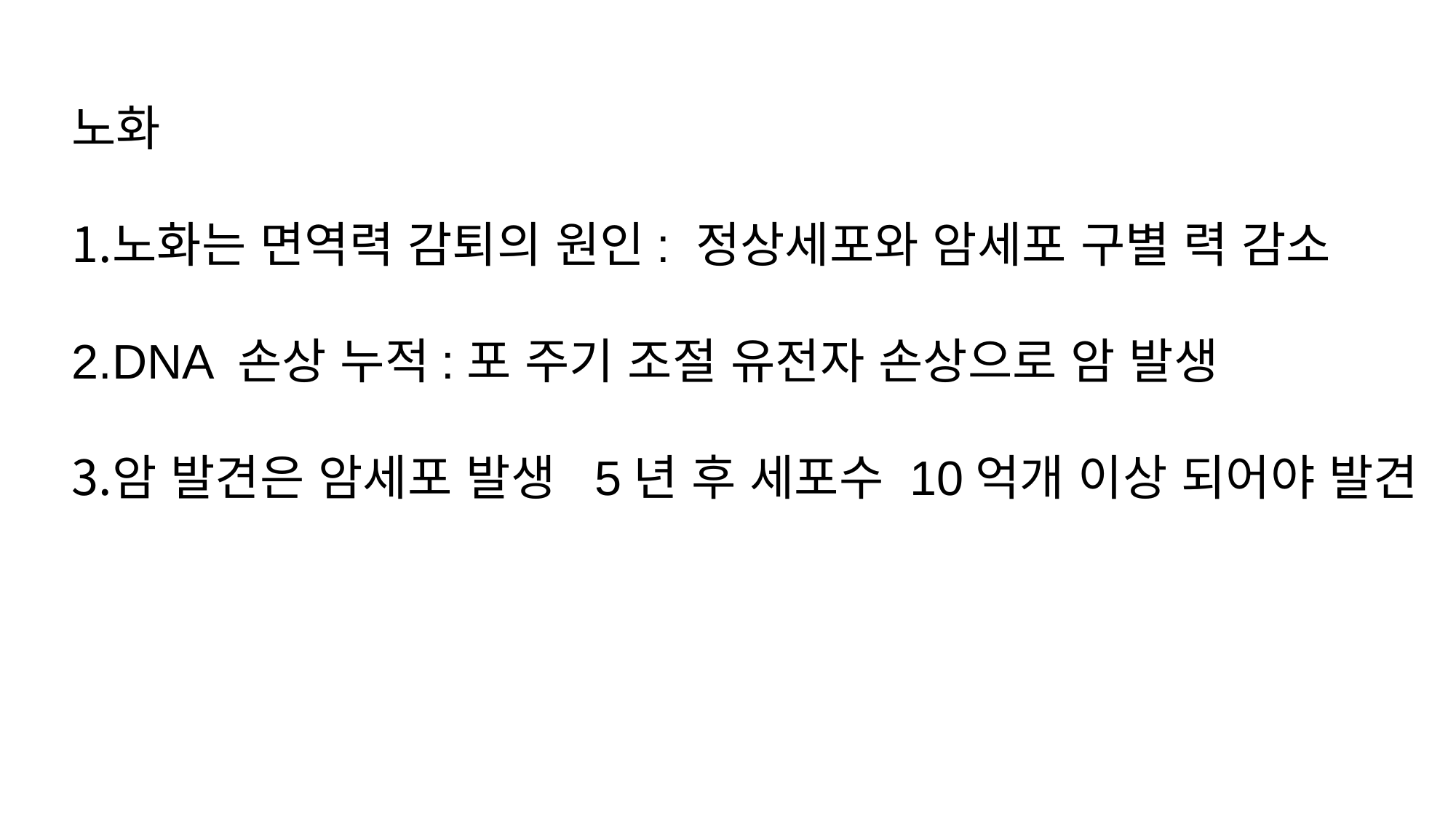

노화

노화는 면역력 감퇴의 원인: 정상세포와 암세포 구별 력 감소

DNA 손상 누적:포 주기 조절 유전자 손상으로 암 발생

암 발견은 암세포 발생  5년 후 세포수 10억개 이상 되어야 발견